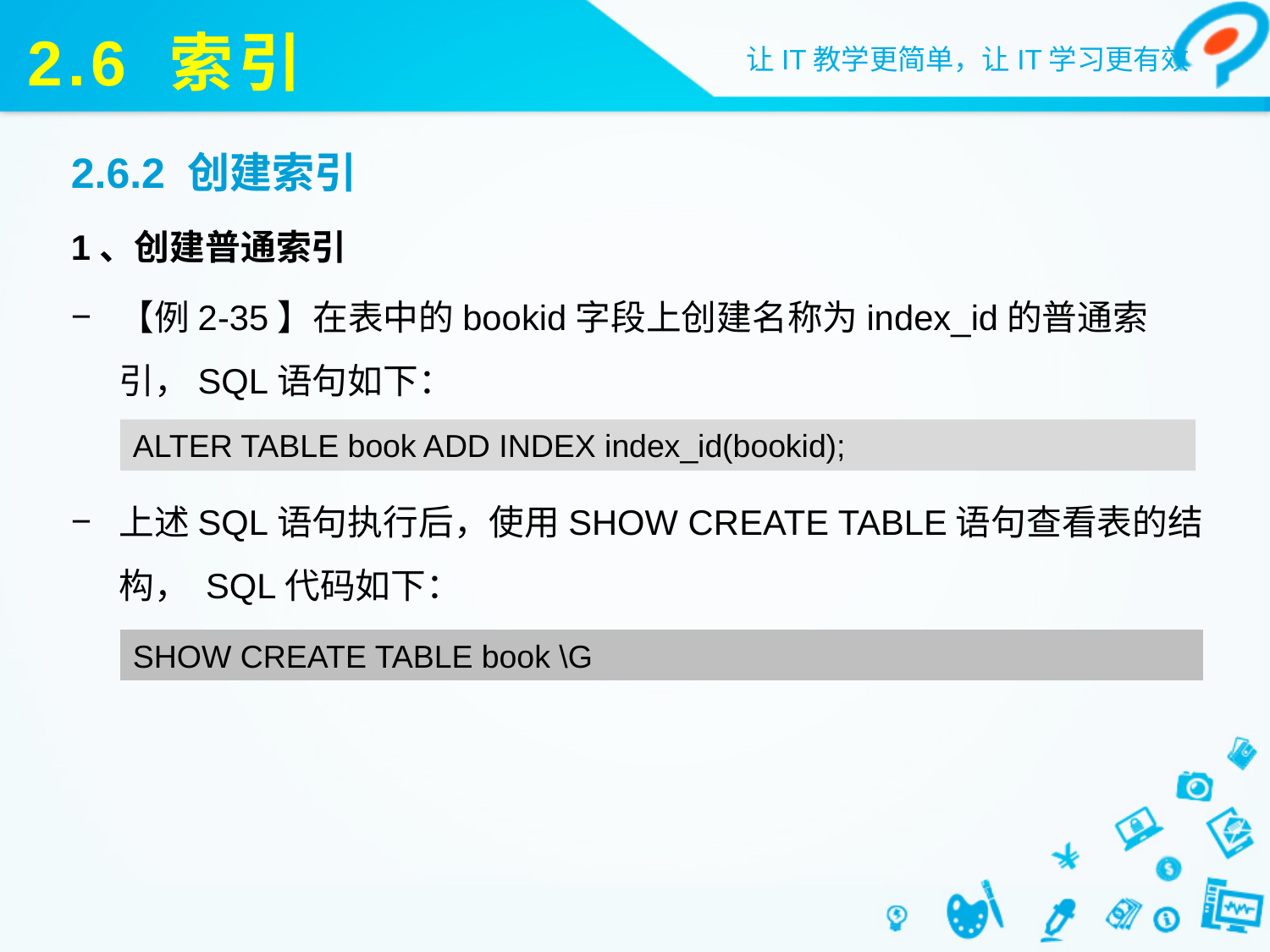

# 2.6 索引
2.6.2 创建索引
1、创建普通索引
【例2-35】在表中的bookid字段上创建名称为index_id的普通索引，SQL语句如下：

上述SQL语句执行后，使用SHOW CREATE TABLE语句查看表的结构， SQL代码如下：

ALTER TABLE book ADD INDEX index_id(bookid);
SHOW CREATE TABLE book \G